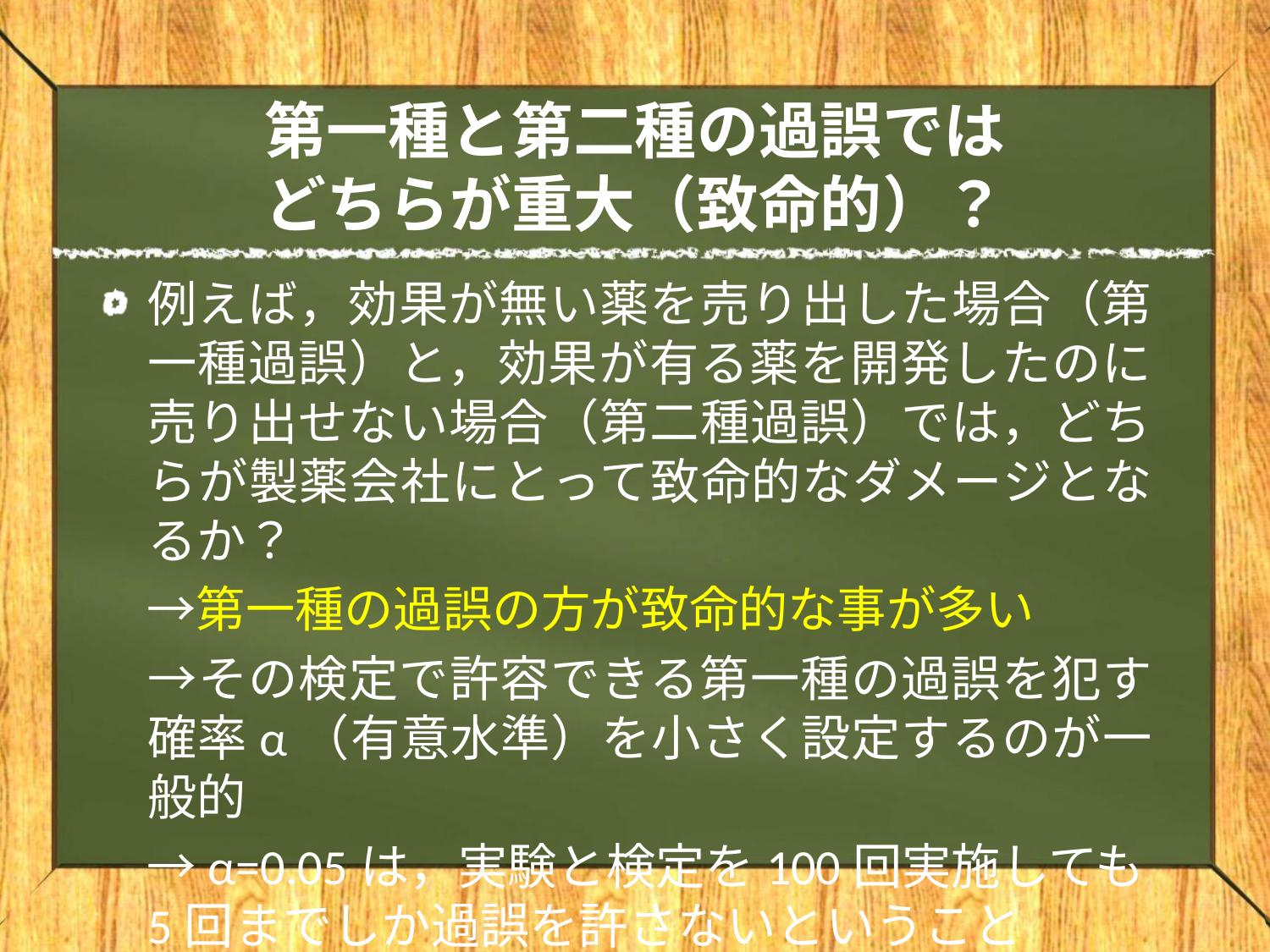

# 第一種と第二種の過誤では どちらが重大（致命的）？
例えば，効果が無い薬を売り出した場合（第一種過誤）と，効果が有る薬を開発したのに売り出せない場合（第二種過誤）では，どちらが製薬会社にとって致命的なダメージとなるか？
　→第一種の過誤の方が致命的な事が多い
　→その検定で許容できる第一種の過誤を犯す確率α（有意水準）を小さく設定するのが一般的
　→α=0.05は，実験と検定を100回実施しても5回までしか過誤を許さないということ